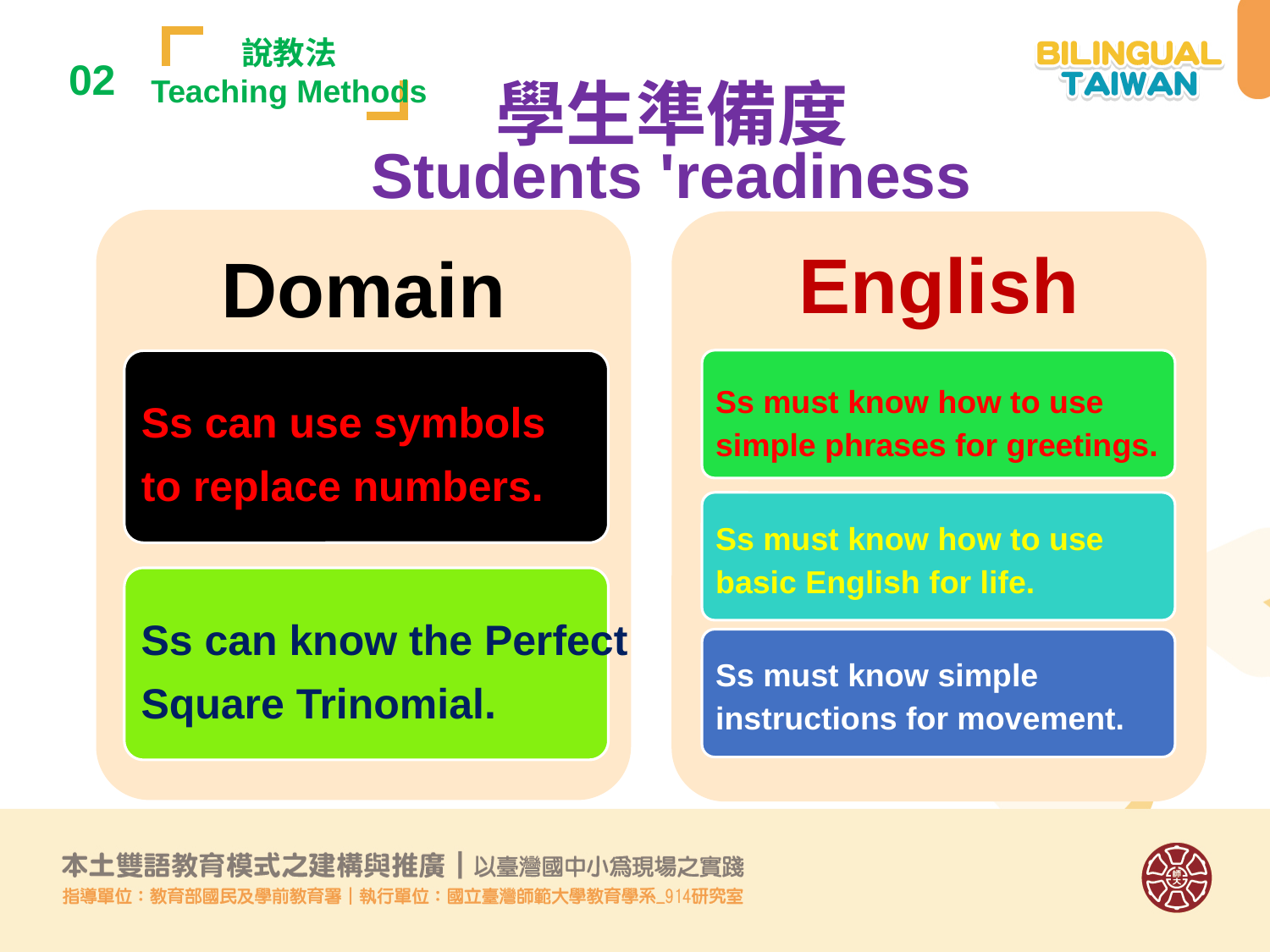

說教法
Teaching Methods

02
學生準備度
Students 'readiness

Domain

English

Ss can use symbols to replace numbers.
Ss must know how to use simple phrases for greetings.

Ss must know how to use basic English for life.

Ss can know the Perfect Square Trinomial.

Ss must know simple instructions for movement.